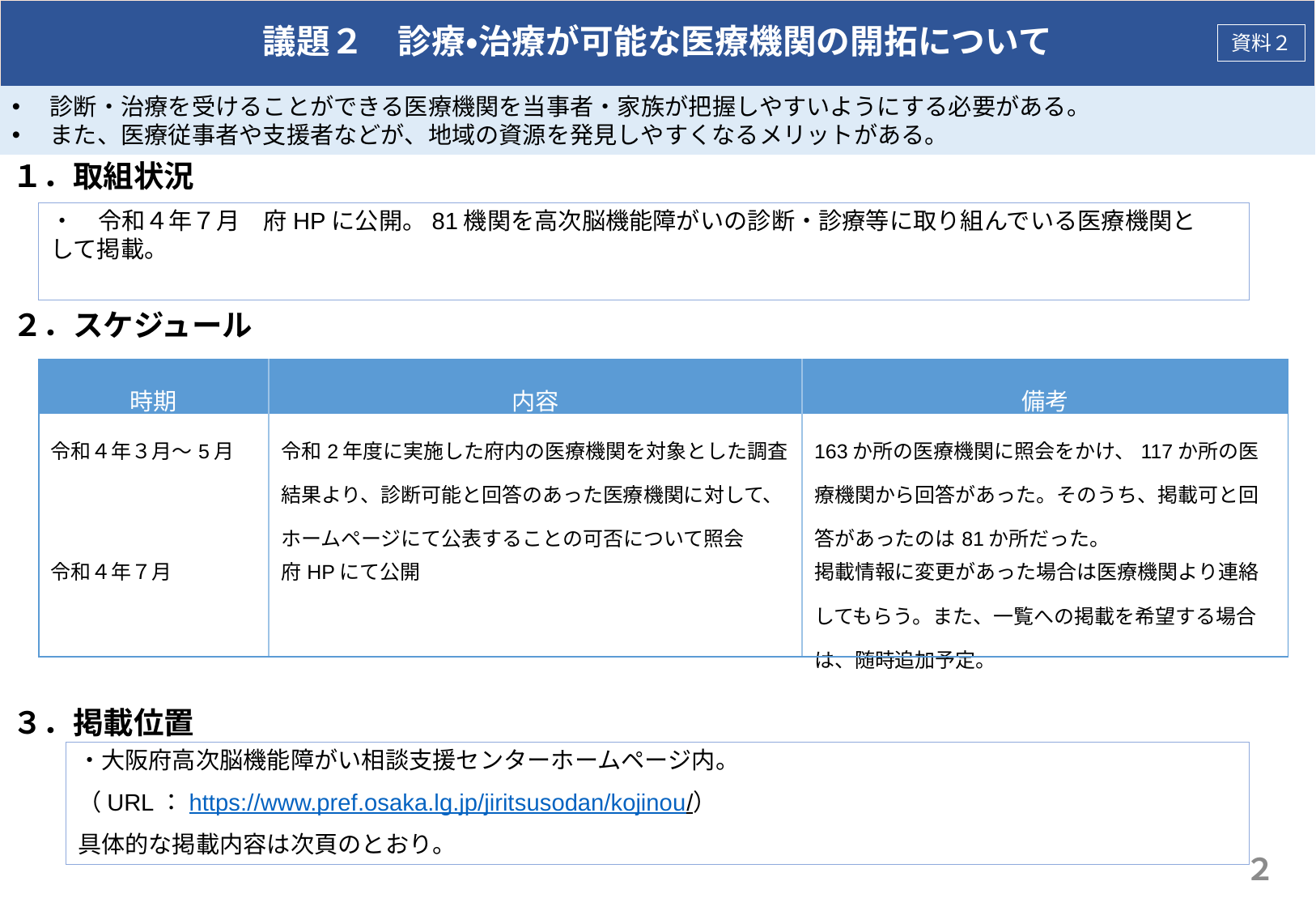

# 議題２　診療・治療が可能な医療機関の開拓について
資料２
診断・治療を受けることができる医療機関を当事者・家族が把握しやすいようにする必要がある。
また、医療従事者や支援者などが、地域の資源を発見しやすくなるメリットがある。
１．取組状況

２．スケジュール

３．掲載位置

・　令和４年７月　府HPに公開。81機関を高次脳機能障がいの診断・診療等に取り組んでいる医療機関として掲載。

| 時期 | 内容 | 備考 |
| --- | --- | --- |
| 令和４年３月～5月 | 令和2年度に実施した府内の医療機関を対象とした調査結果より、診断可能と回答のあった医療機関に対して、ホームページにて公表することの可否について照会 | 163か所の医療機関に照会をかけ、117か所の医療機関から回答があった。そのうち、掲載可と回答があったのは81か所だった。 |
| 令和４年７月 | 府HPにて公開 | 掲載情報に変更があった場合は医療機関より連絡してもらう。また、一覧への掲載を希望する場合は、随時追加予定。 |
・大阪府高次脳機能障がい相談支援センターホームページ内。
（URL：https://www.pref.osaka.lg.jp/jiritsusodan/kojinou/）
具体的な掲載内容は次頁のとおり。
２